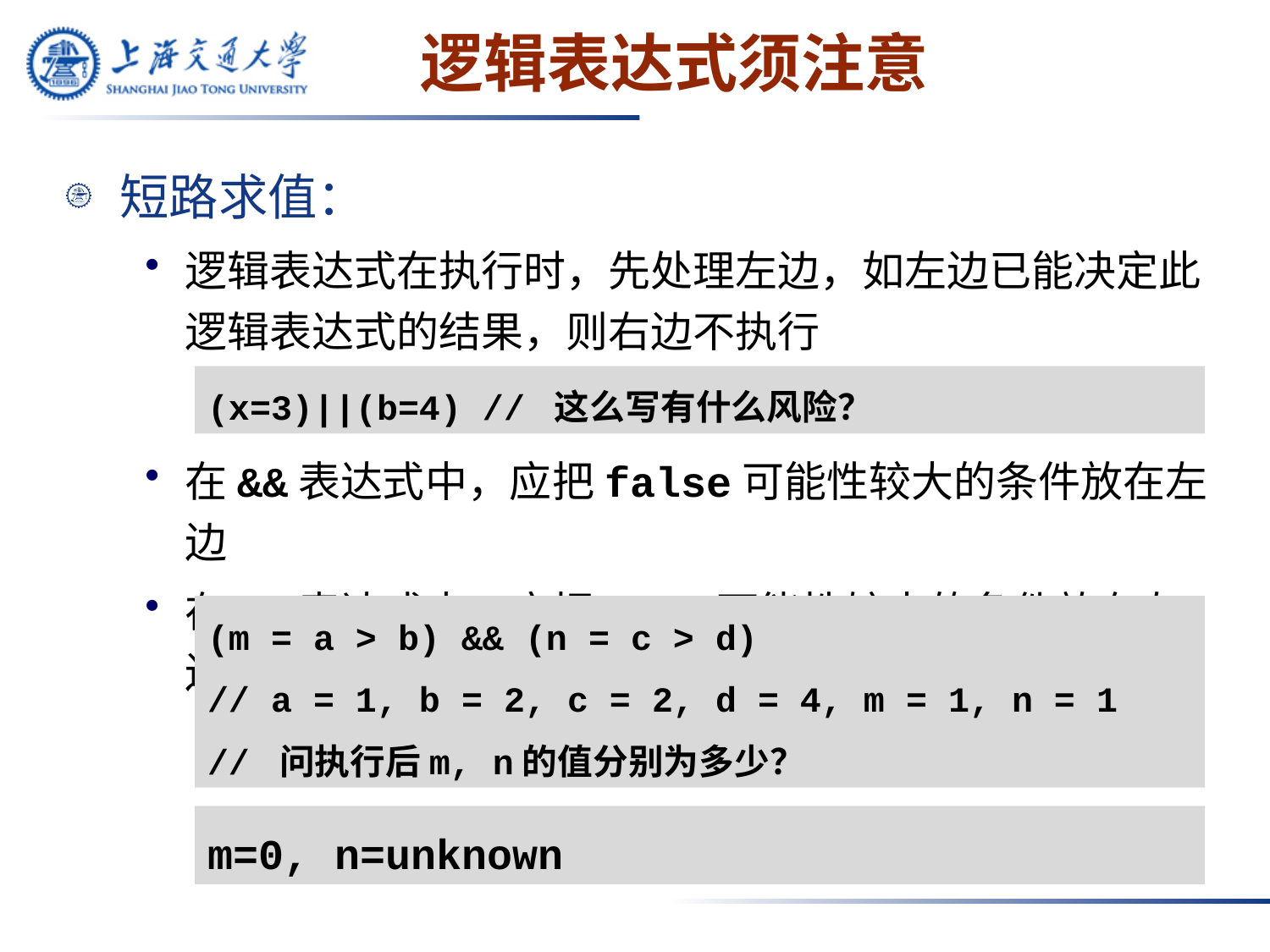

# 逻辑表达式须注意
短路求值：
逻辑表达式在执行时，先处理左边，如左边已能决定此逻辑表达式的结果，则右边不执行

在&&表达式中，应把false可能性较大的条件放在左边
在||表达式中，应把true可能性较大的条件放在左边
(x=3)||(b=4) // 这么写有什么风险？
(m = a > b) && (n = c > d)
// a = 1, b = 2, c = 2, d = 4, m = 1, n = 1
// 问执行后m, n的值分别为多少？
m=0, n=unknown